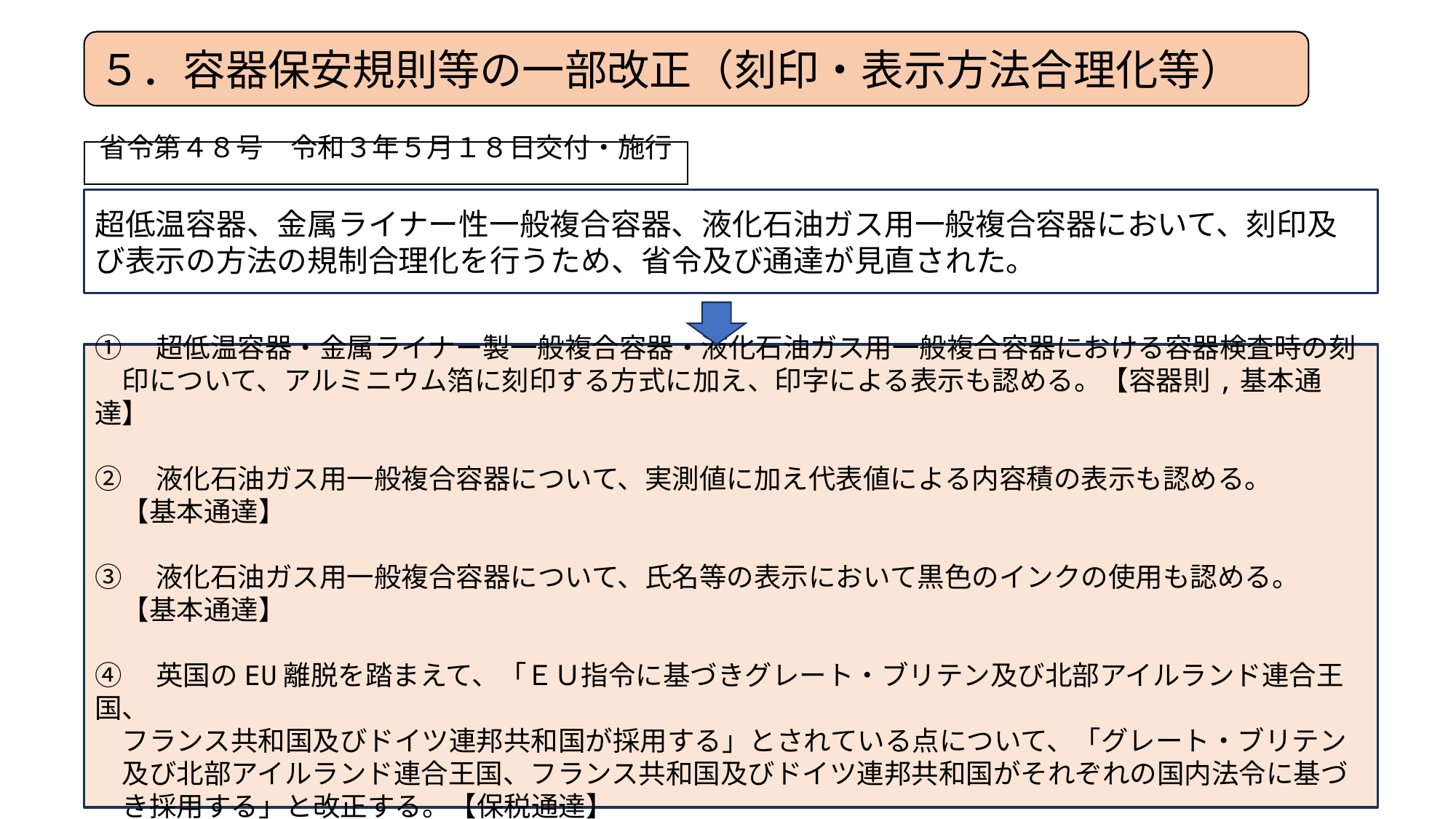

５．容器保安規則等の一部改正（刻印・表示方法合理化等）
省令第４８号　令和３年５月１８日交付・施行
超低温容器、金属ライナー性一般複合容器、液化石油ガス用一般複合容器において、刻印及び表示の方法の規制合理化を行うため、省令及び通達が見直された。

①　超低温容器・金属ライナー製一般複合容器・液化石油ガス用一般複合容器における容器検査時の刻
　印について、アルミニウム箔に刻印する方式に加え、印字による表示も認める。【容器則,基本通達】

②　液化石油ガス用一般複合容器について、実測値に加え代表値による内容積の表示も認める。
　【基本通達】

③　液化石油ガス用一般複合容器について、氏名等の表示において黒色のインクの使用も認める。
　【基本通達】

④　英国のEU離脱を踏まえて、「ＥＵ指令に基づきグレート・ブリテン及び北部アイルランド連合王国、
　フランス共和国及びドイツ連邦共和国が採用する」とされている点について、「グレート・ブリテン
　及び北部アイルランド連合王国、フランス共和国及びドイツ連邦共和国がそれぞれの国内法令に基づ
　き採用する」と改正する。【保税通達】